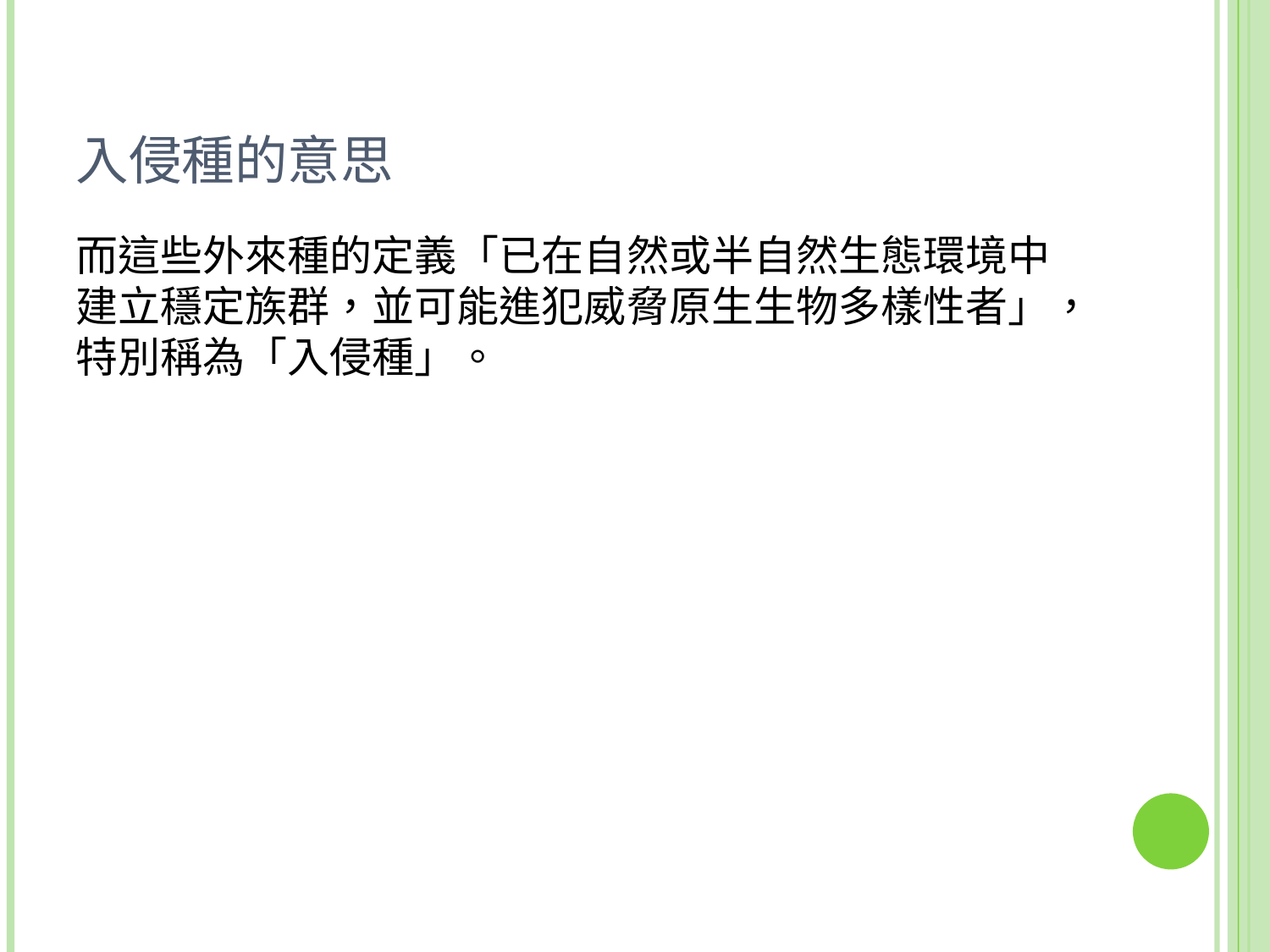

# 入侵種的意思
而這些外來種的定義「已在自然或半自然生態環境中建立穩定族群，並可能進犯威脅原生生物多樣性者」，特別稱為「入侵種」。